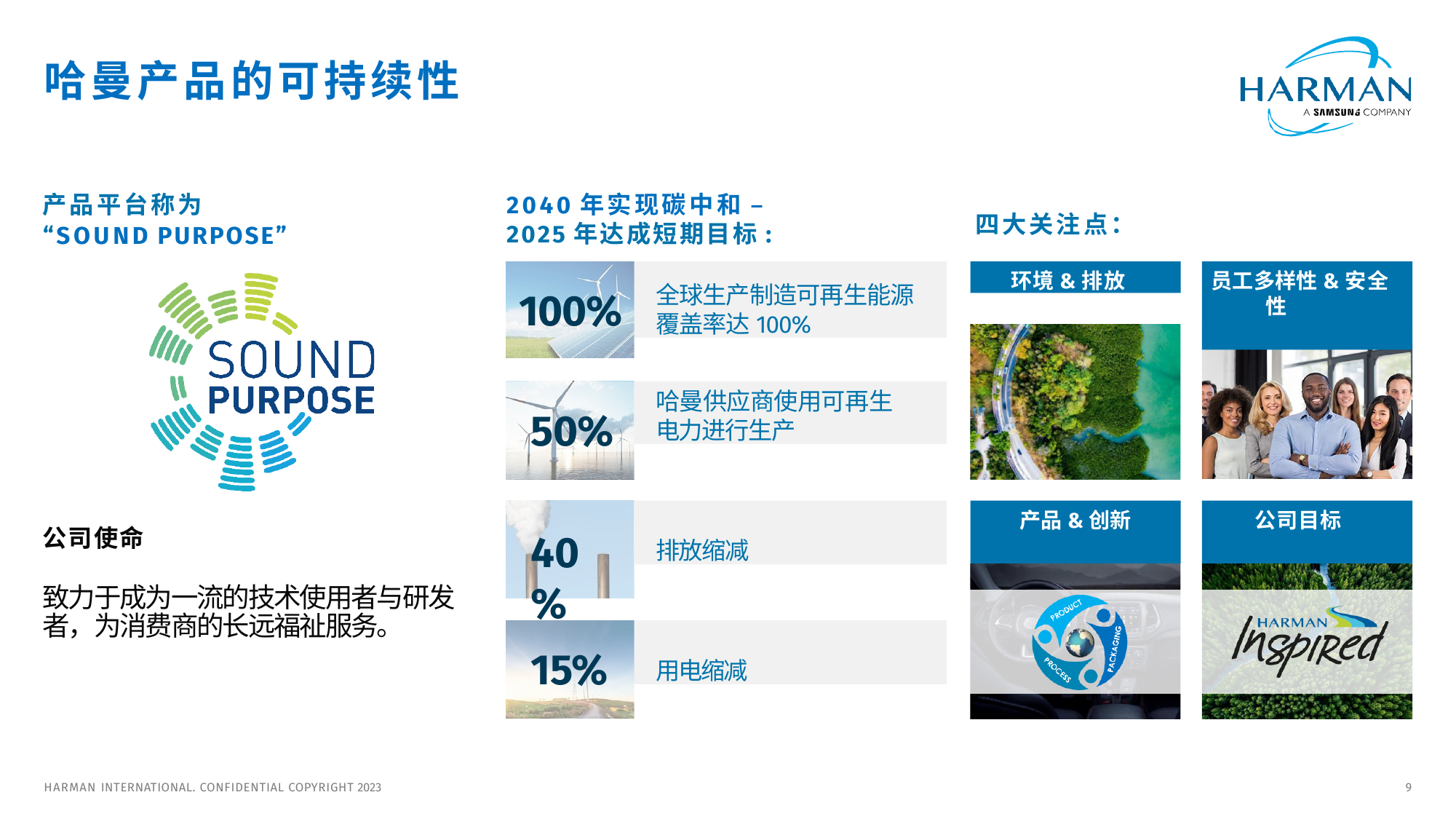

# 哈曼产品的可持续性
产品平台称为
“SOUND PURPOSE”
2040年实现碳中和 –
2025年达成短期目标:
四大关注点：

全球生产制造可再生能源覆盖率达100%
环境&排放
员工多样性&安全性

100%

哈曼供应商使用可再生电力进行生产

50%

排放缩减
产品&创新

公司目标

公司使命

致力于成为一流的技术使用者与研发者，为消费商的长远福祉服务。
40%

用电缩减
15%
9
HARMAN INTERNATIONAL. CONFIDENTIAL COPYRIGHT 2023